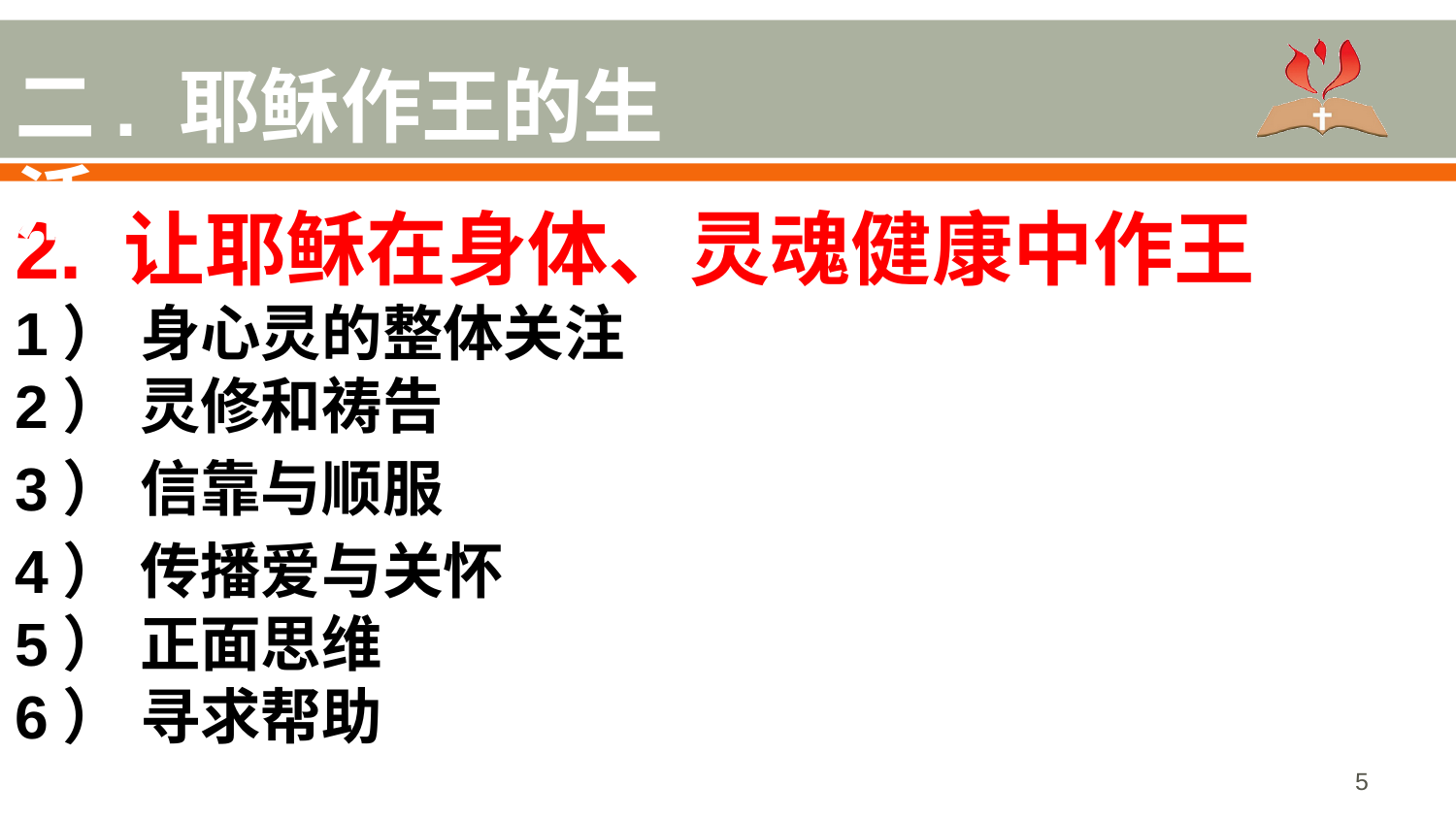

二. 耶稣作王的生活
2. 让耶稣在身体、灵魂健康中作王
1） 身心灵的整体关注
2） 灵修和祷告
3） 信靠与顺服
4） 传播爱与关怀
5） 正面思维
6） 寻求帮助

5